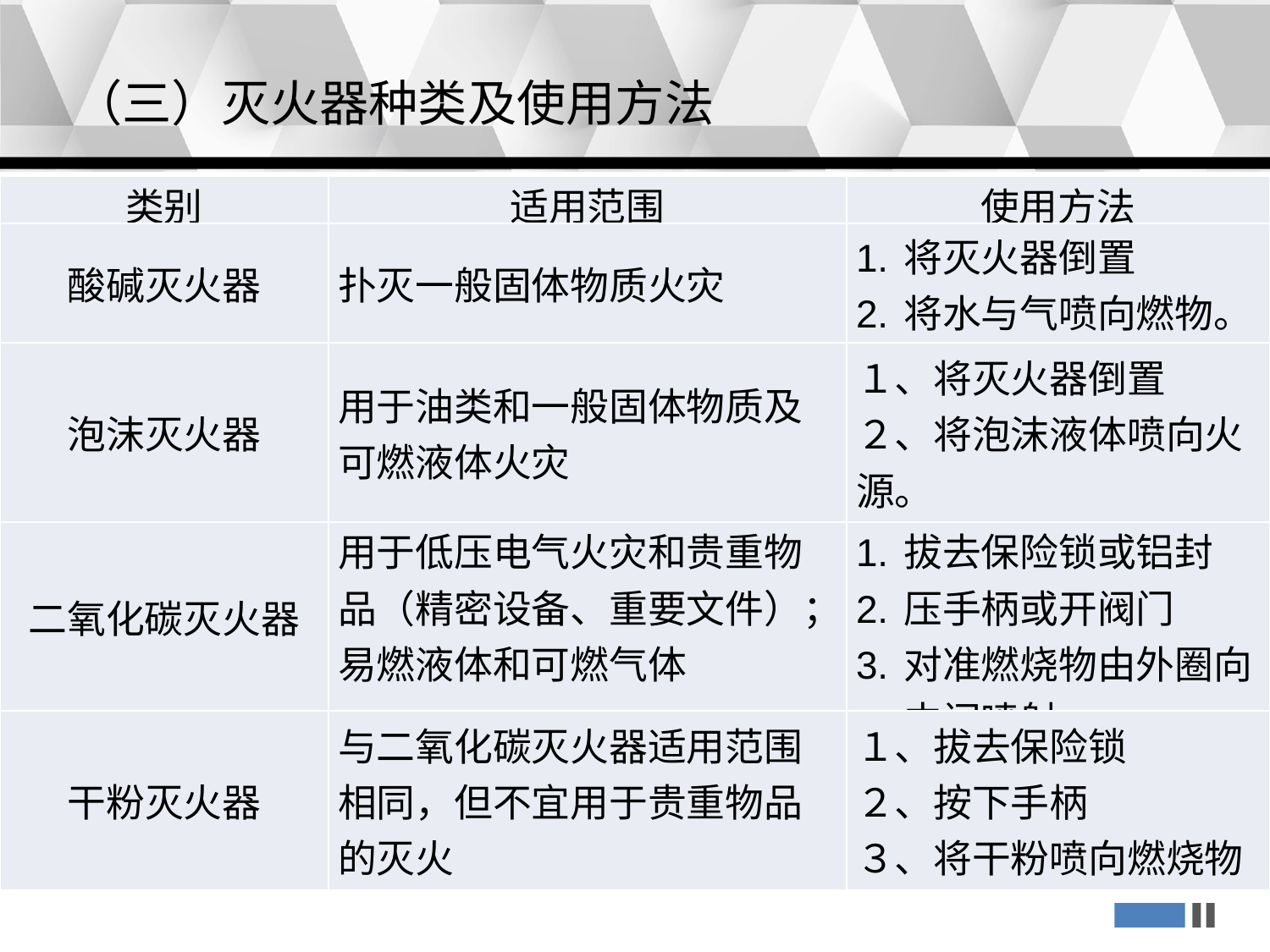

（三）灭火器种类及使用方法
| 类别 | 适用范围 | 使用方法 |
| --- | --- | --- |
| 酸碱灭火器 | 扑灭一般固体物质火灾 | 将灭火器倒置 将水与气喷向燃物。 |
| 泡沫灭火器 | 用于油类和一般固体物质及可燃液体火灾 | １、将灭火器倒置 ２、将泡沫液体喷向火源。 |
| 二氧化碳灭火器 | 用于低压电气火灾和贵重物品（精密设备、重要文件）；易燃液体和可燃气体 | 拔去保险锁或铝封 压手柄或开阀门 对准燃烧物由外圈向中间喷射 |
| 干粉灭火器 | 与二氧化碳灭火器适用范围相同，但不宜用于贵重物品的灭火 | １、拔去保险锁 ２、按下手柄 ３、将干粉喷向燃烧物 |